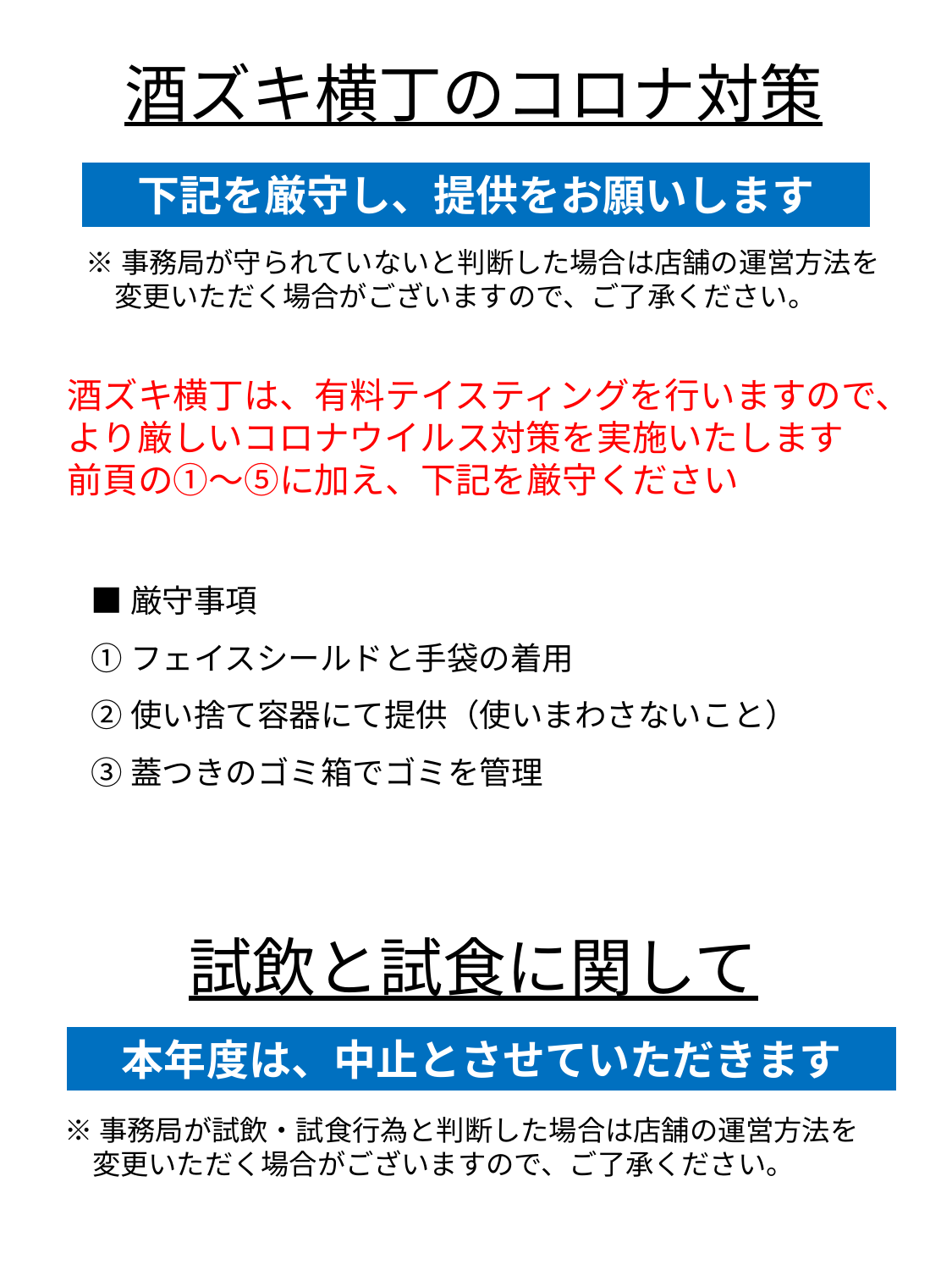

酒ズキ横丁のコロナ対策
　下記を厳守し、提供をお願いします
※事務局が守られていないと判断した場合は店舗の運営方法を
　変更いただく場合がございますので、ご了承ください。
酒ズキ横丁は、有料テイスティングを行いますので、
より厳しいコロナウイルス対策を実施いたします
前頁の①～⑤に加え、下記を厳守ください
■厳守事項
①フェイスシールドと手袋の着用
②使い捨て容器にて提供（使いまわさないこと）
③蓋つきのゴミ箱でゴミを管理
試飲と試食に関して
　本年度は、中止とさせていただきます
※事務局が試飲・試食行為と判断した場合は店舗の運営方法を
　変更いただく場合がございますので、ご了承ください。